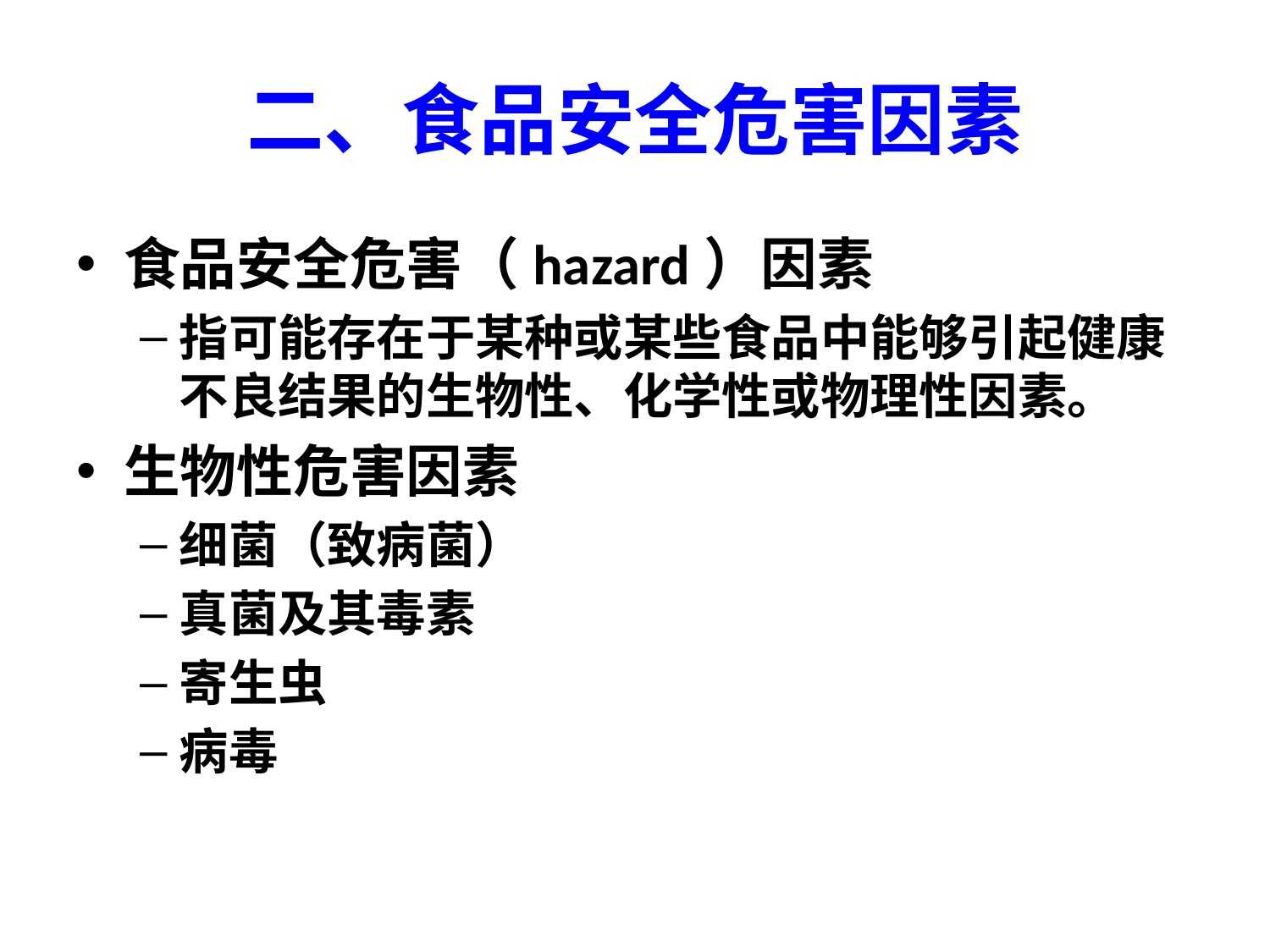

# 二、食品安全危害因素
食品安全危害（hazard）因素
指可能存在于某种或某些食品中能够引起健康不良结果的生物性、化学性或物理性因素。
生物性危害因素
细菌（致病菌）
真菌及其毒素
寄生虫
病毒